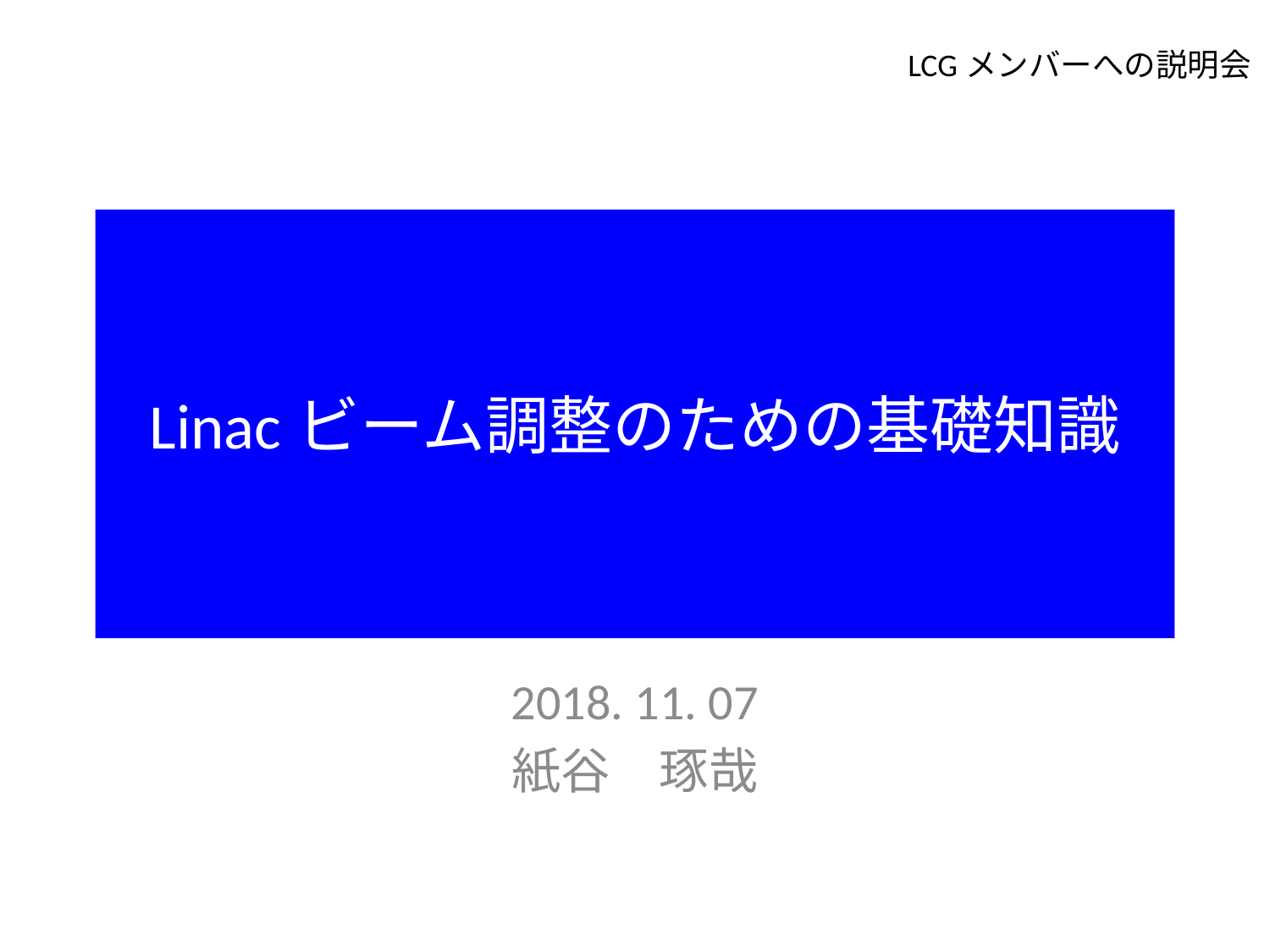

LCGメンバーへの説明会
# Linacビーム調整のための基礎知識
2018. 11. 07
紙谷　琢哉